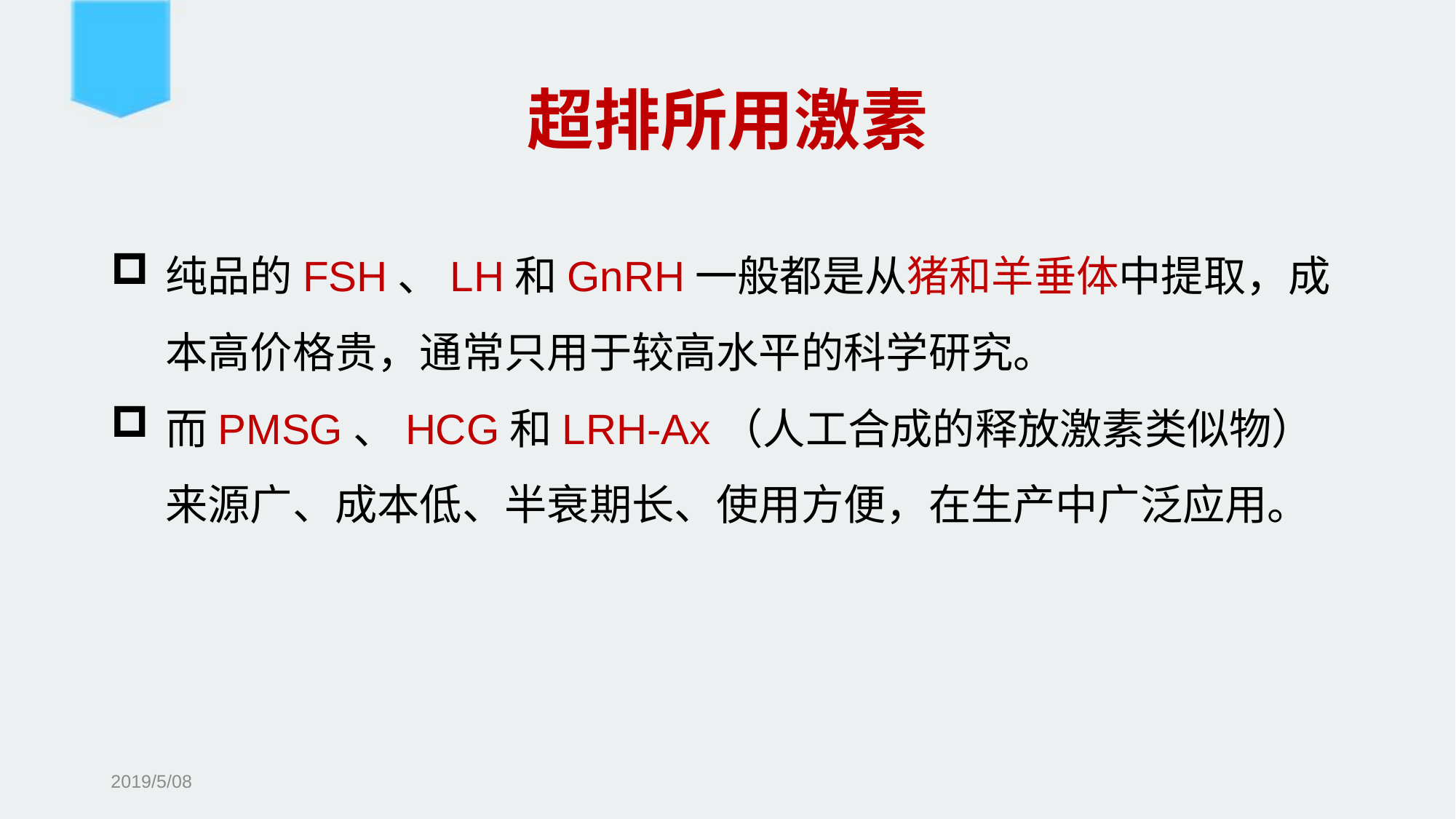

# 超排所用激素
纯品的FSH、LH和GnRH一般都是从猪和羊垂体中提取，成本高价格贵，通常只用于较高水平的科学研究。
而PMSG、HCG和LRH-Ax（人工合成的释放激素类似物）来源广、成本低、半衰期长、使用方便，在生产中广泛应用。
2019/5/08